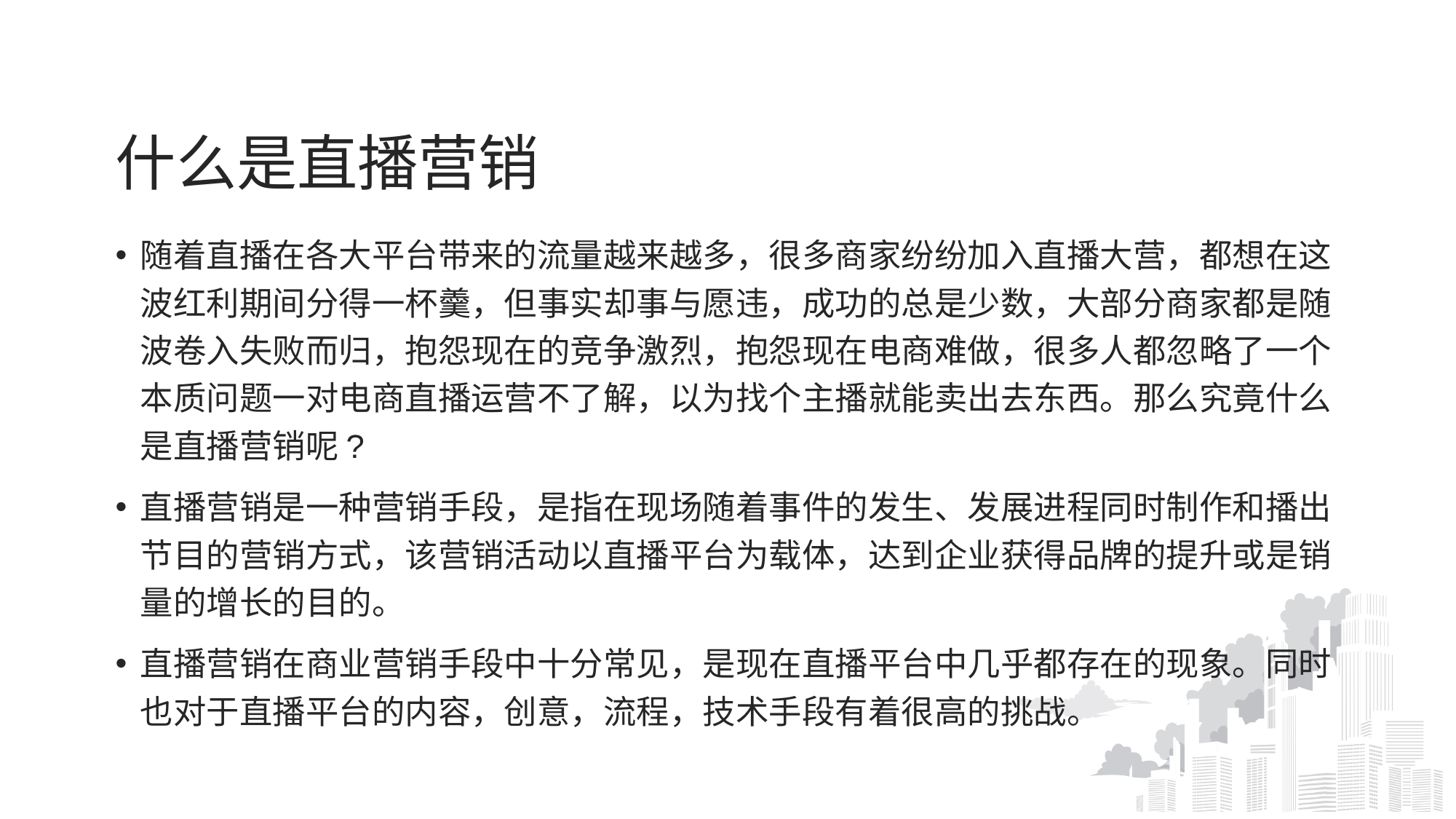

# 什么是直播营销
随着直播在各大平台带来的流量越来越多，很多商家纷纷加入直播大营，都想在这波红利期间分得一杯羹，但事实却事与愿违，成功的总是少数，大部分商家都是随波卷入失败而归，抱怨现在的竞争激烈，抱怨现在电商难做，很多人都忽略了一个本质问题一对电商直播运营不了解，以为找个主播就能卖出去东西。那么究竟什么是直播营销呢?
直播营销是一种营销手段，是指在现场随着事件的发生、发展进程同时制作和播出节目的营销方式，该营销活动以直播平台为载体，达到企业获得品牌的提升或是销量的增长的目的。
直播营销在商业营销手段中十分常见，是现在直播平台中几乎都存在的现象。同时也对于直播平台的内容，创意，流程，技术手段有着很高的挑战。